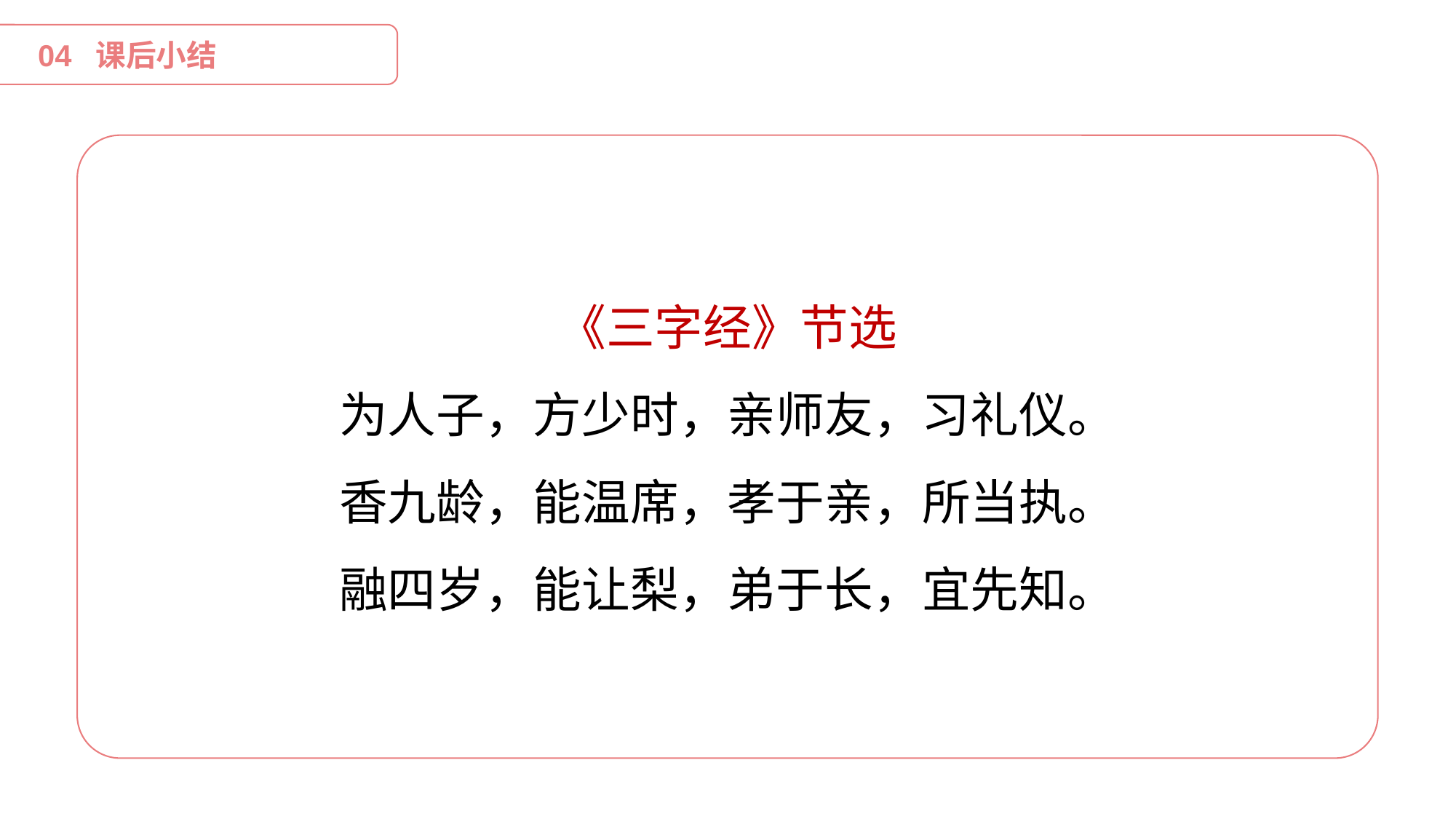

04  课后小结

《三字经》节选
为人子，方少时，亲师友，习礼仪。
香九龄，能温席，孝于亲，所当执。
融四岁，能让梨，弟于长，宜先知。